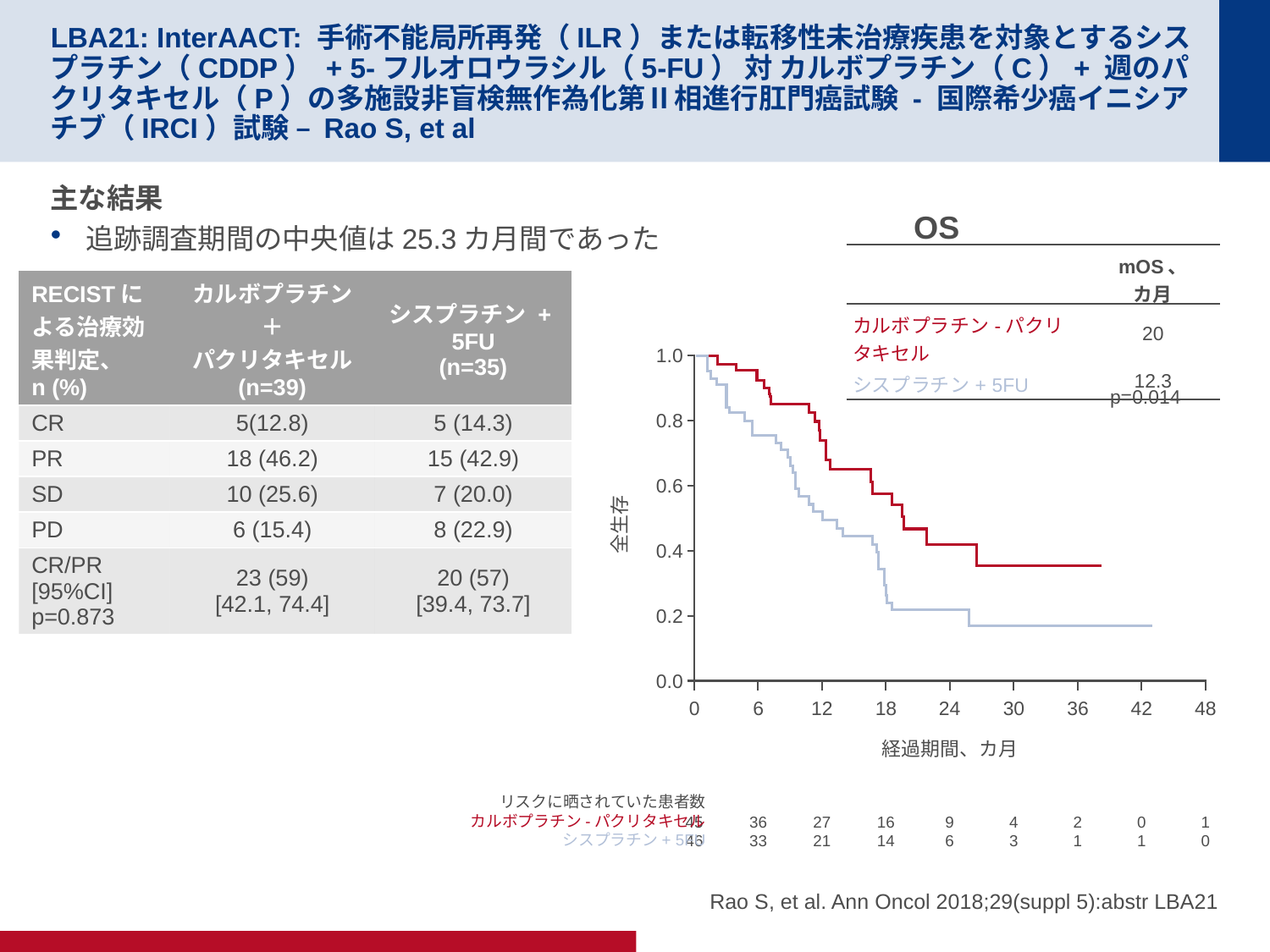

# LBA21: InterAACT: 手術不能局所再発（ILR）または転移性未治療疾患を対象とするシスプラチン（CDDP） + 5-フルオロウラシル（5-FU） 対 カルボプラチン（C）+ 週のパクリタキセル（P）の多施設非盲検無作為化第Ⅱ相進行肛門癌試験 - 国際希少癌イニシアチブ（IRCI）試験 – Rao S, et al
主な結果
追跡調査期間の中央値は25.3カ月間であった
OS
|  | mOS、 カ月 |
| --- | --- |
| カルボプラチン-パクリタキセル | 20 |
| シスプラチン+ 5FU | 12.3 |
| RECISTによる治療効果判定、 n (%) | カルボプラチン＋ パクリタキセル (n=39) | シスプラチン + 5FU (n=35) |
| --- | --- | --- |
| CR | 5(12.8) | 5 (14.3) |
| PR | 18 (46.2) | 15 (42.9) |
| SD | 10 (25.6) | 7 (20.0) |
| PD | 6 (15.4) | 8 (22.9) |
| CR/PR [95%CI] p=0.873 | 23 (59) [42.1, 74.4] | 20 (57) [39.4, 73.7] |
1.0

p=0.014
0.8
0.6
全生存
0.4
0.2
0.0
0
6
12
18
24
30
36
42
48
経過期間、カ月
リスクに晒されていた患者数
カルボプラチン-パクリタキセル
シスプラチン+ 5FU
45
46
36
33
27
21
16
14
9
6
4
3
2
1
0
1
1
0
Rao S, et al. Ann Oncol 2018;29(suppl 5):abstr LBA21